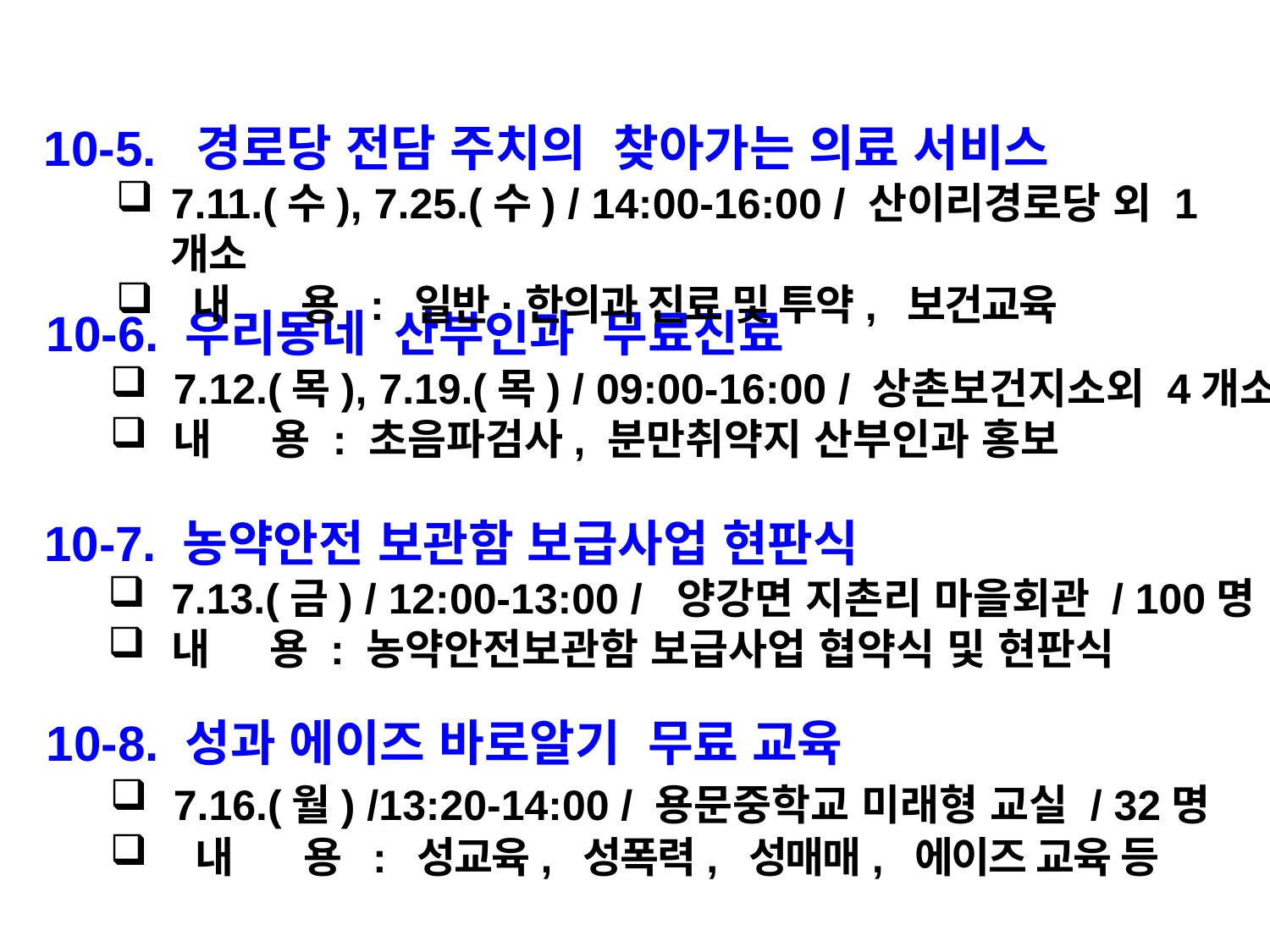

10-5.  경로당 전담 주치의  찾아가는 의료 서비스
7.11.(수), 7.25.(수) / 14:00-16:00 / 산이리경로당 외 1개소
 내       용  :  일반·한의과 진료 및 투약,  보건교육
10-6. 우리동네  산부인과  무료진료
7.12.(목), 7.19.(목) / 09:00-16:00 / 상촌보건지소외 4개소
내     용 : 초음파검사, 분만취약지 산부인과 홍보

10-7. 농약안전 보관함 보급사업 현판식
7.13.(금) / 12:00-13:00 /  양강면 지촌리 마을회관 / 100명
내     용 : 농약안전보관함 보급사업 협약식 및 현판식

10-8. 성과 에이즈 바로알기  무료 교육
7.16.(월) /13:20-14:00 / 용문중학교 미래형 교실 / 32명
 내       용  :  성교육,  성폭력,  성매매,  에이즈 교육 등